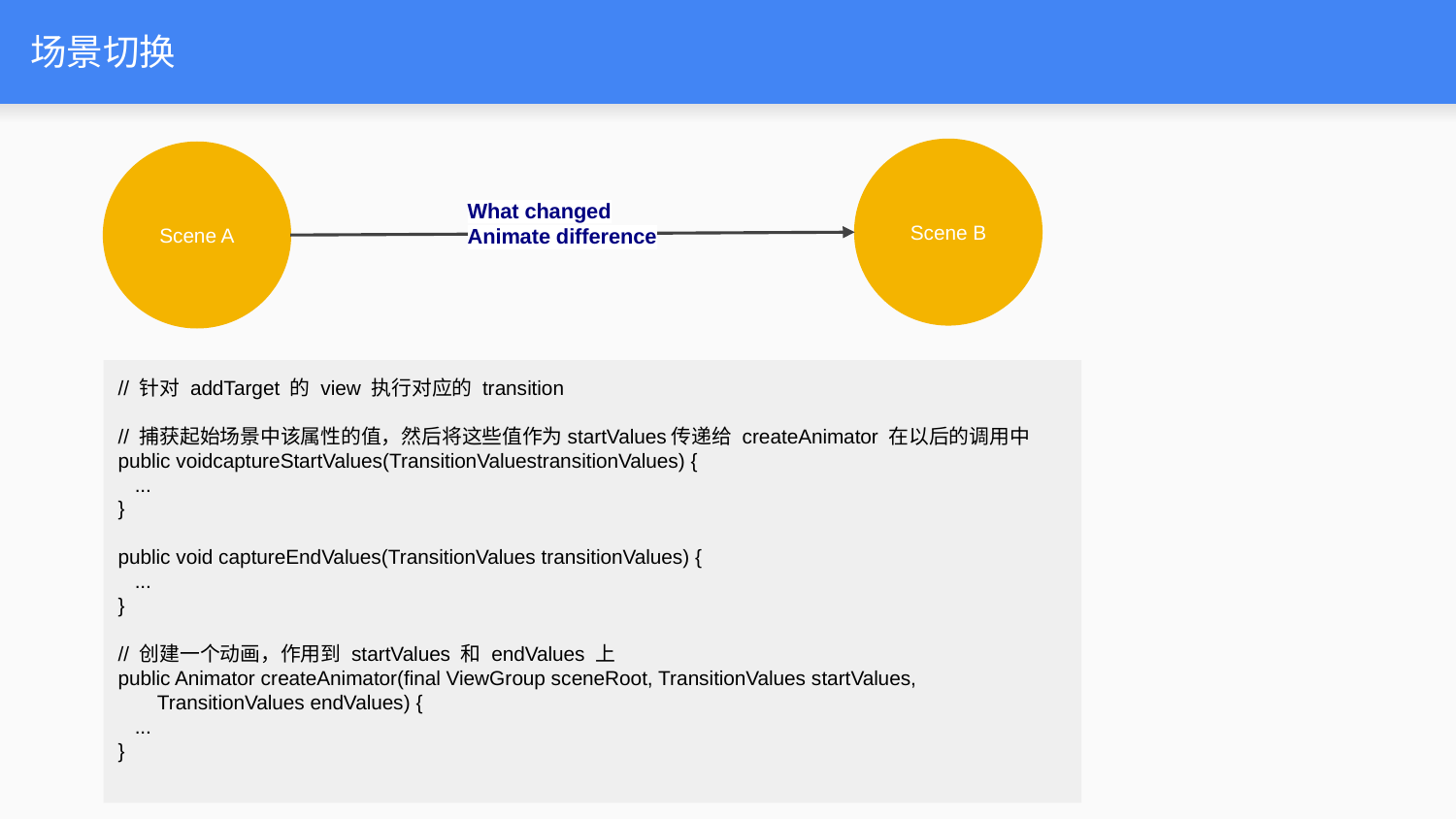

# 场景切换
Scene B
Scene A
What changed
Animate difference

// 针对 addTarget 的 view 执行对应的 transition

// 捕获起始场景中该属性的值，然后将这些值作为startValues传递给 createAnimator 在以后的调用中
public voidcaptureStartValues(TransitionValuestransitionValues) {
   ...
}

public void captureEndValues(TransitionValues transitionValues) {
   ...
}

// 创建一个动画，作用到 startValues 和 endValues 上
public Animator createAnimator(final ViewGroup sceneRoot, TransitionValues startValues,
       TransitionValues endValues) {
   ...
}